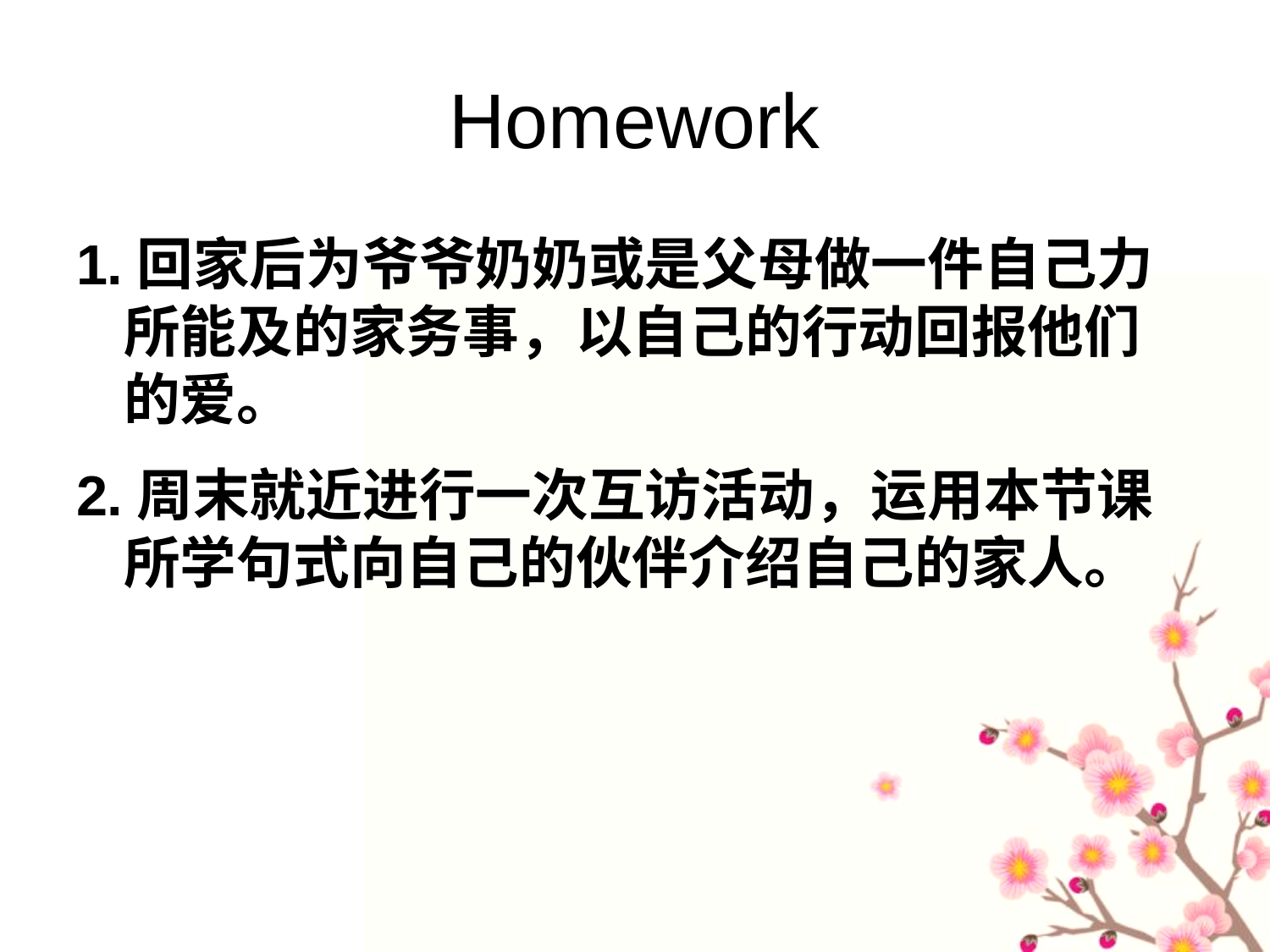

# Homework
1.回家后为爷爷奶奶或是父母做一件自己力所能及的家务事，以自己的行动回报他们的爱。
2.周末就近进行一次互访活动，运用本节课所学句式向自己的伙伴介绍自己的家人。